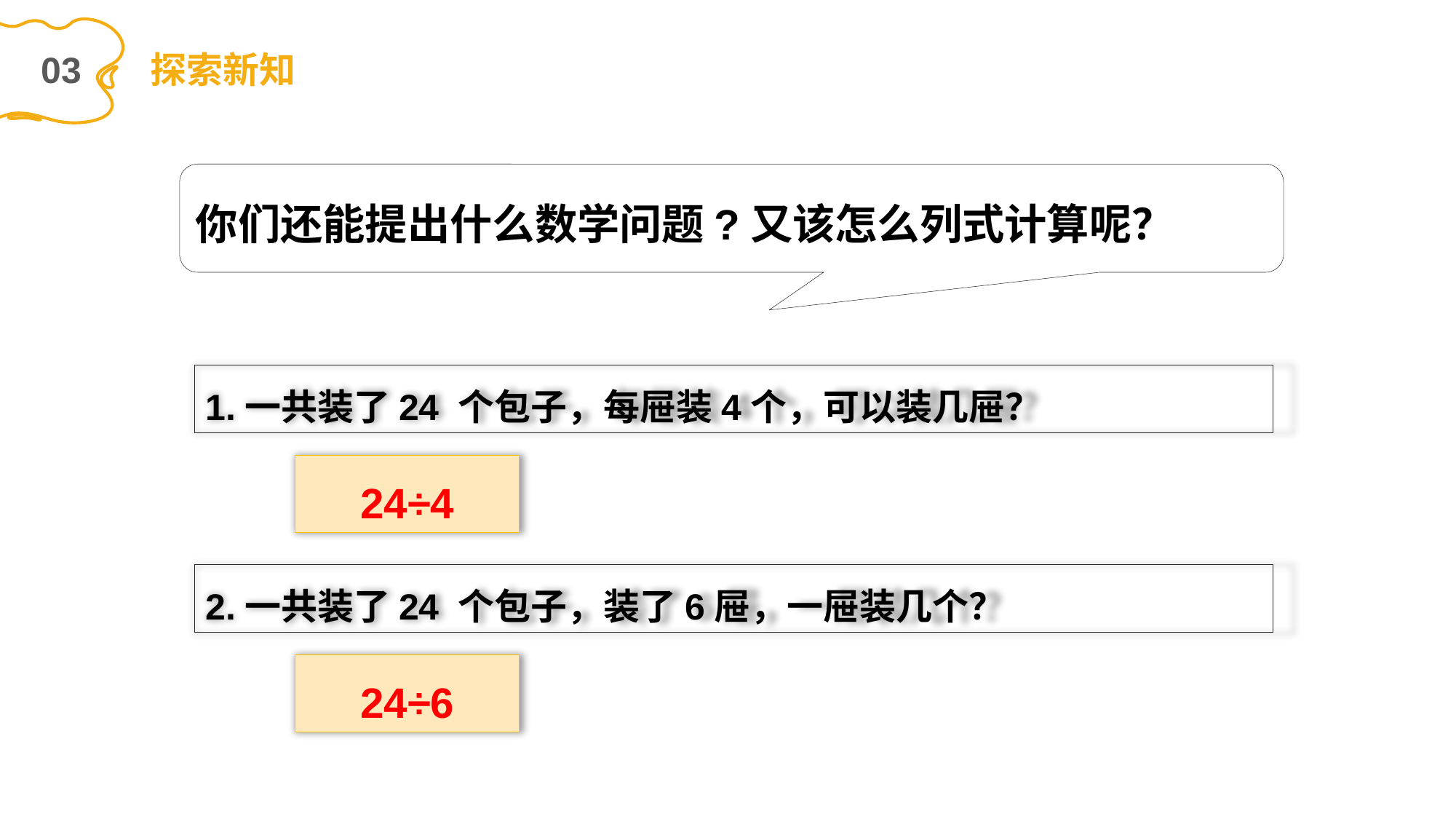

03
探索新知
你们还能提出什么数学问题?又该怎么列式计算呢？
1.一共装了24 个包子，每屉装4个，可以装几屉？
24÷4
2.一共装了24 个包子，装了6屉，一屉装几个？
24÷6